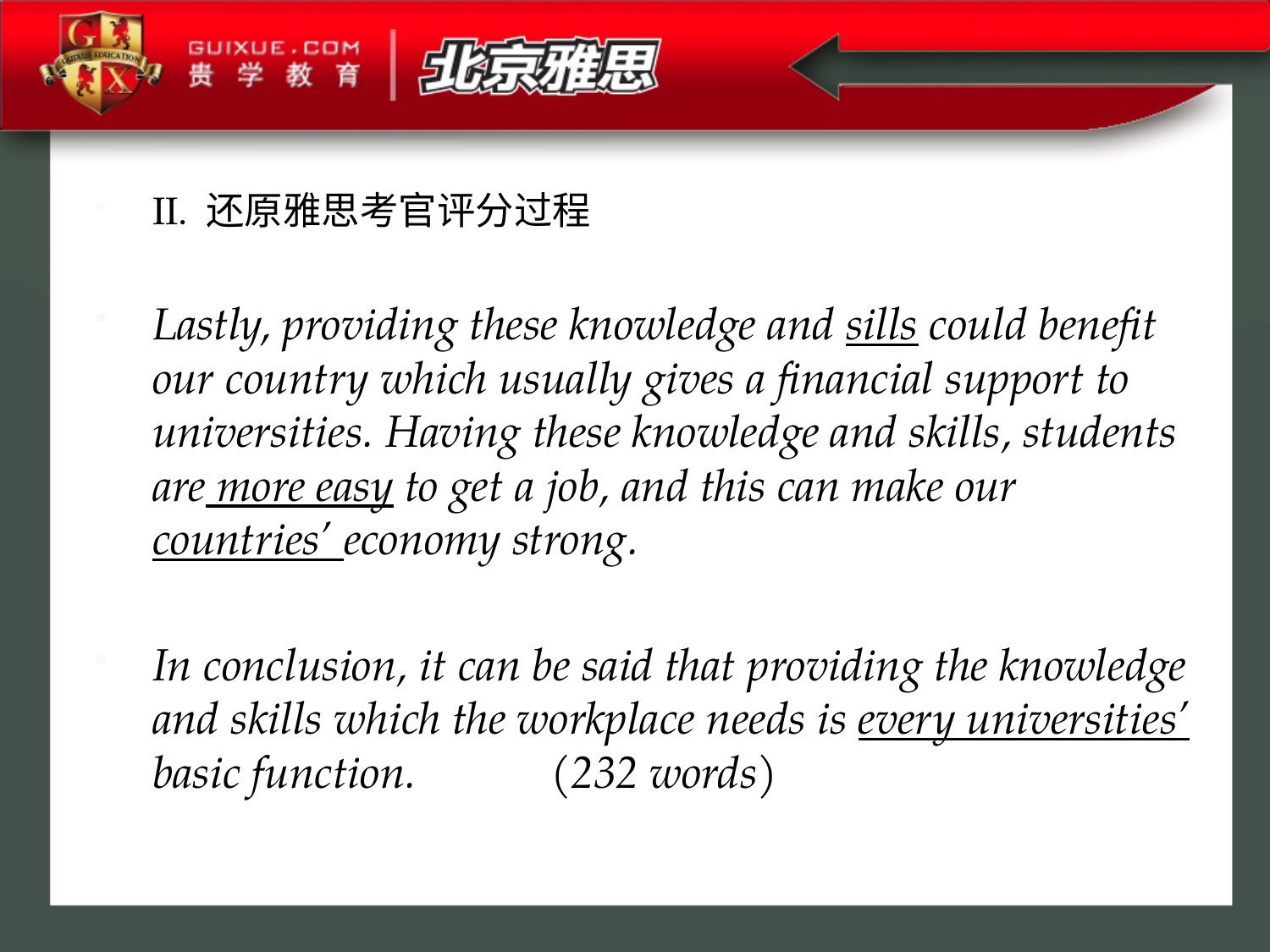

II. 还原雅思考官评分过程

Lastly, providing these knowledge and sills could benefit our country which usually gives a financial support to universities. Having these knowledge and skills, students are more easy to get a job, and this can make our countries’ economy strong.

In conclusion, it can be said that providing the knowledge and skills which the workplace needs is every universities’ basic function.            (232 words)